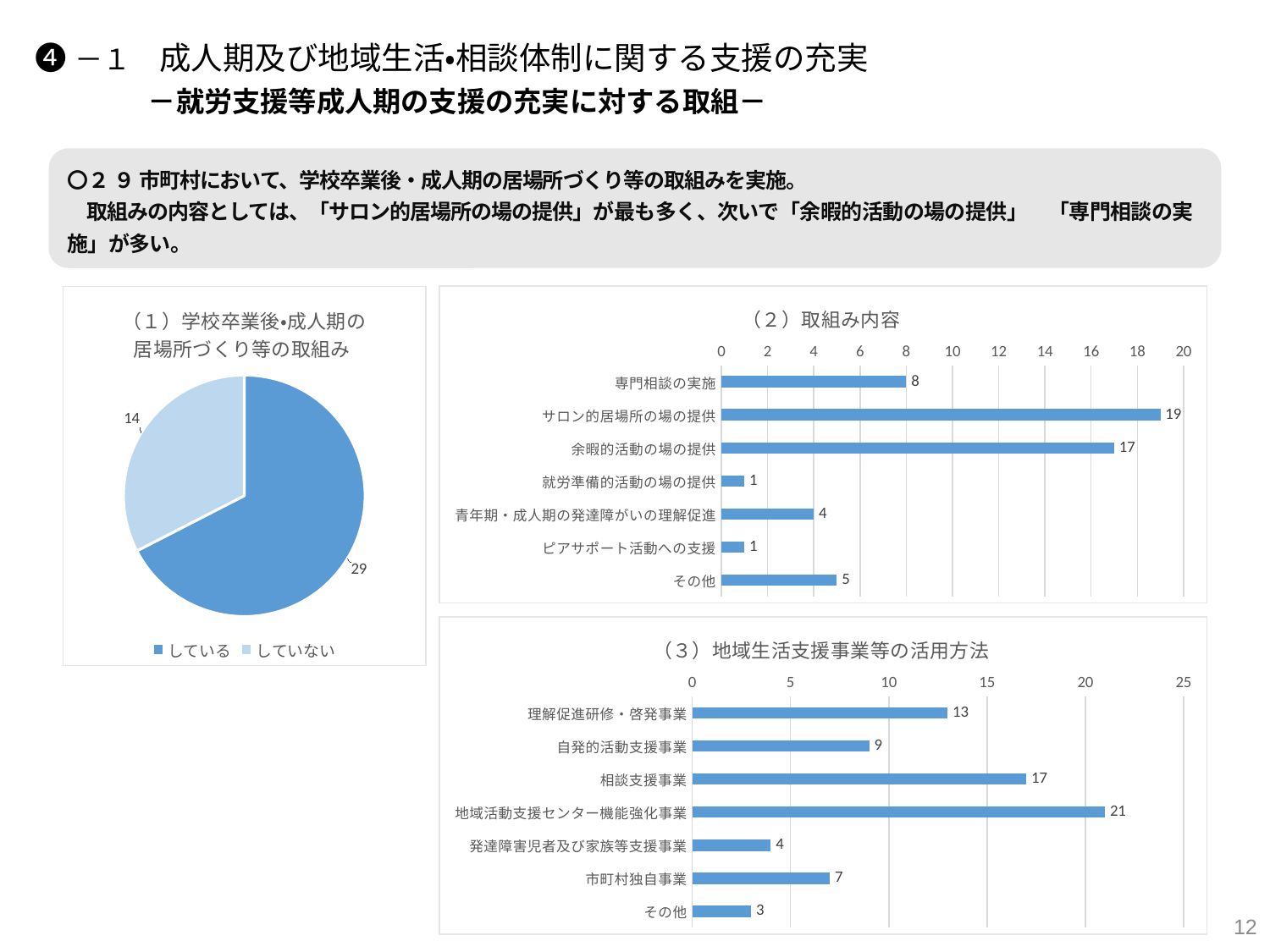

❹－１　成人期及び地域生活・相談体制に関する支援の充実
　　　　－就労支援等成人期の支援の充実に対する取組－
〇２９市町村において、学校卒業後・成人期の居場所づくり等の取組みを実施。
　取組みの内容としては、「サロン的居場所の場の提供」が最も多く、次いで「余暇的活動の場の提供」　「専門相談の実施」が多い。

### Chart: （２）取組み内容

| Category |  |
|---|---|
| 専門相談の実施 | 8.0 |
| サロン的居場所の場の提供 | 19.0 |
| 余暇的活動の場の提供 | 17.0 |
| 就労準備的活動の場の提供 | 1.0 |
| 青年期・成人期の発達障がいの理解促進 | 4.0 |
| ピアサポート活動への支援 | 1.0 |
| その他 | 5.0 |

### Chart: （１）学校卒業後・成人期の
居場所づくり等の取組み

| Category |  |
|---|---|
| している | 29.0 |
| していない | 14.0 |

### Chart: （３）地域生活支援事業等の活用方法

| Category |  |
|---|---|
| 理解促進研修・啓発事業 | 13.0 |
| 自発的活動支援事業 | 9.0 |
| 相談支援事業 | 17.0 |
| 地域活動支援センター機能強化事業 | 21.0 |
| 発達障害児者及び家族等支援事業 | 4.0 |
| 市町村独自事業 | 7.0 |
| その他 | 3.0 |
12